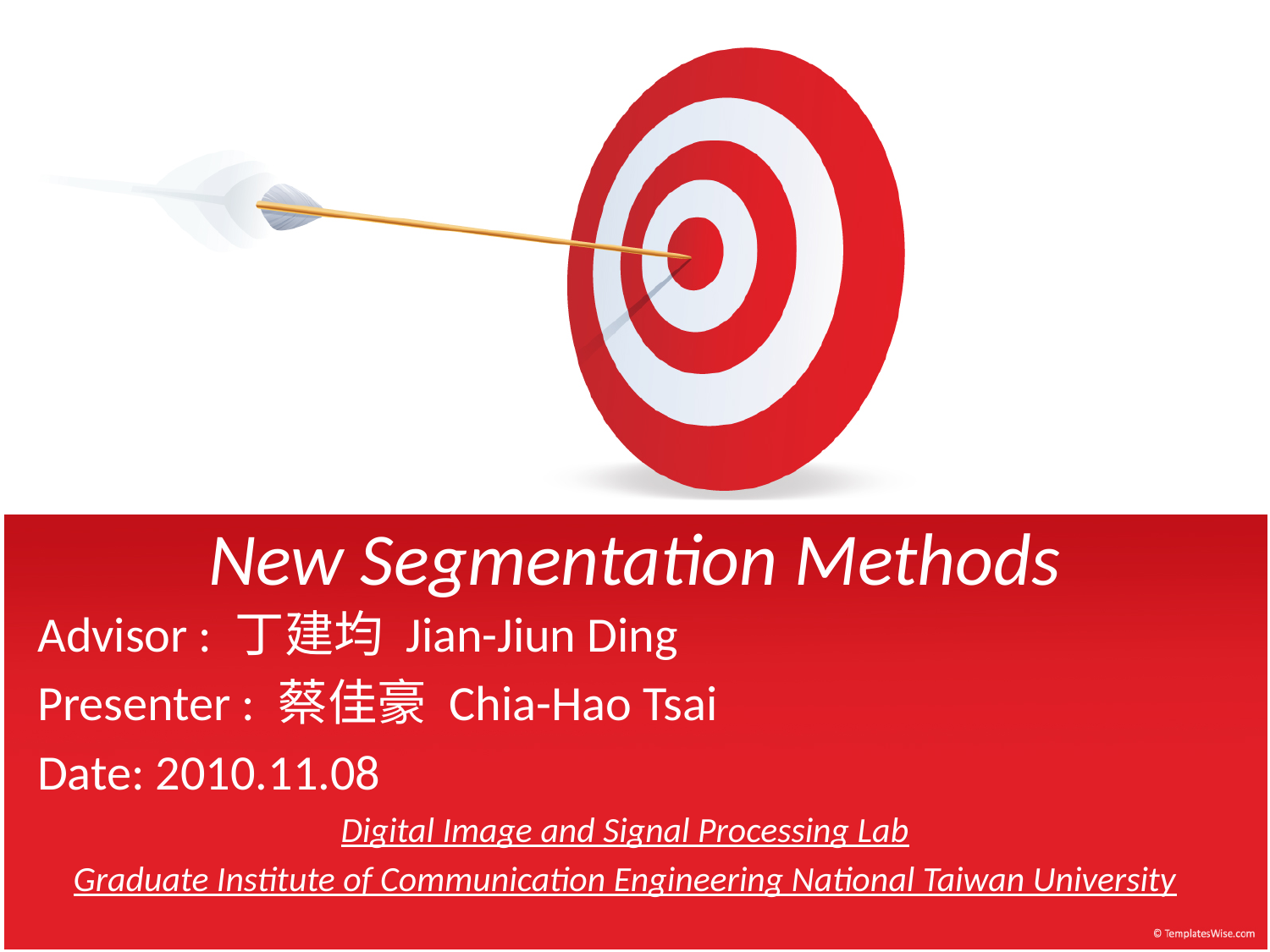

# New Segmentation Methods
Advisor : 丁建均 Jian-Jiun Ding
Presenter : 蔡佳豪 Chia-Hao Tsai
Date: 2010.11.08
Digital Image and Signal Processing Lab
Graduate Institute of Communication Engineering National Taiwan University